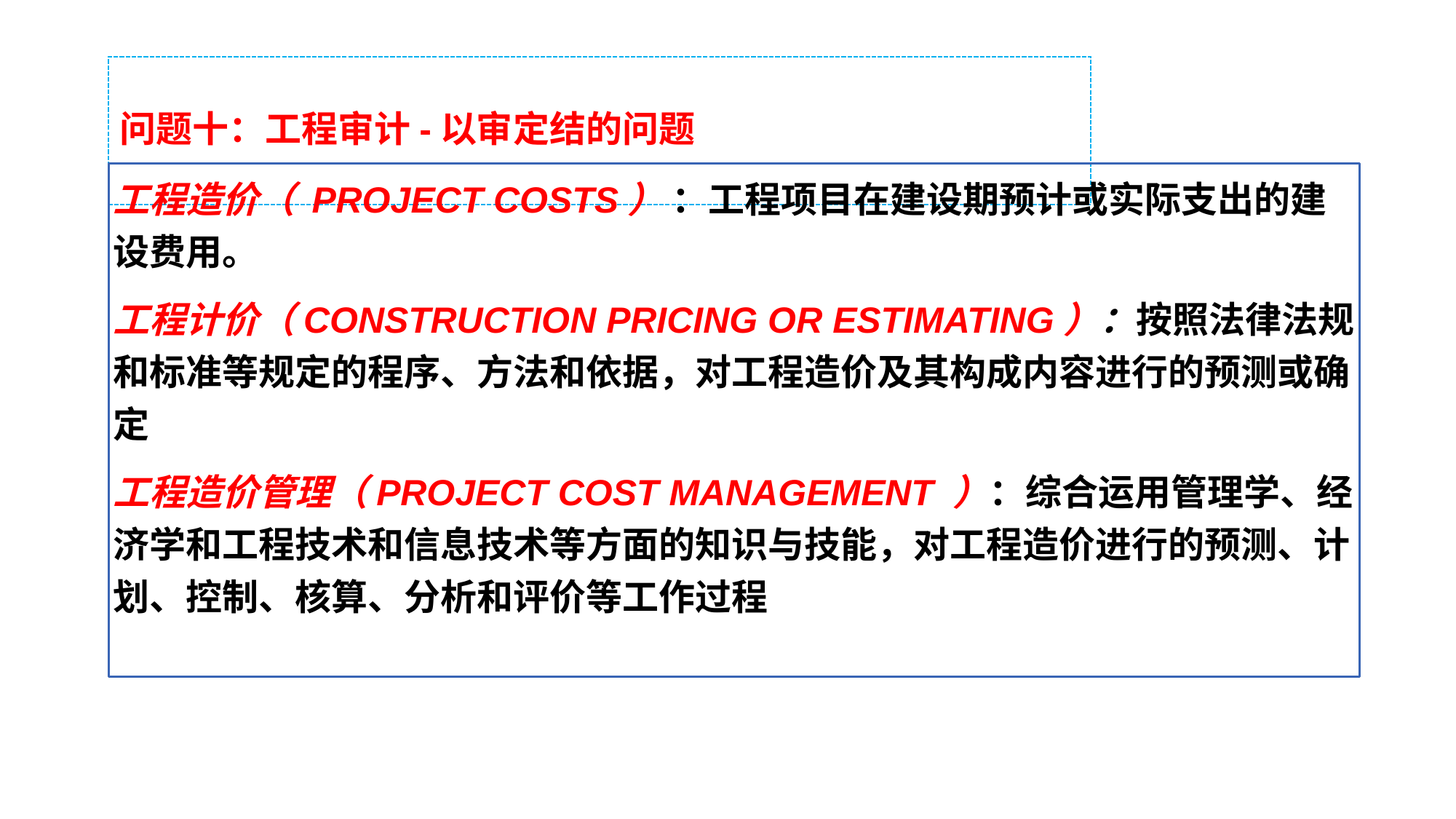

# 问题十：工程审计-以审定结的问题
工程造价（ Project Costs） ：工程项目在建设期预计或实际支出的建设费用。
工程计价（Construction Pricing or Estimating）：按照法律法规和标准等规定的程序、方法和依据，对工程造价及其构成内容进行的预测或确定
工程造价管理（Project Cost Management ）：综合运用管理学、经济学和工程技术和信息技术等方面的知识与技能，对工程造价进行的预测、计划、控制、核算、分析和评价等工作过程